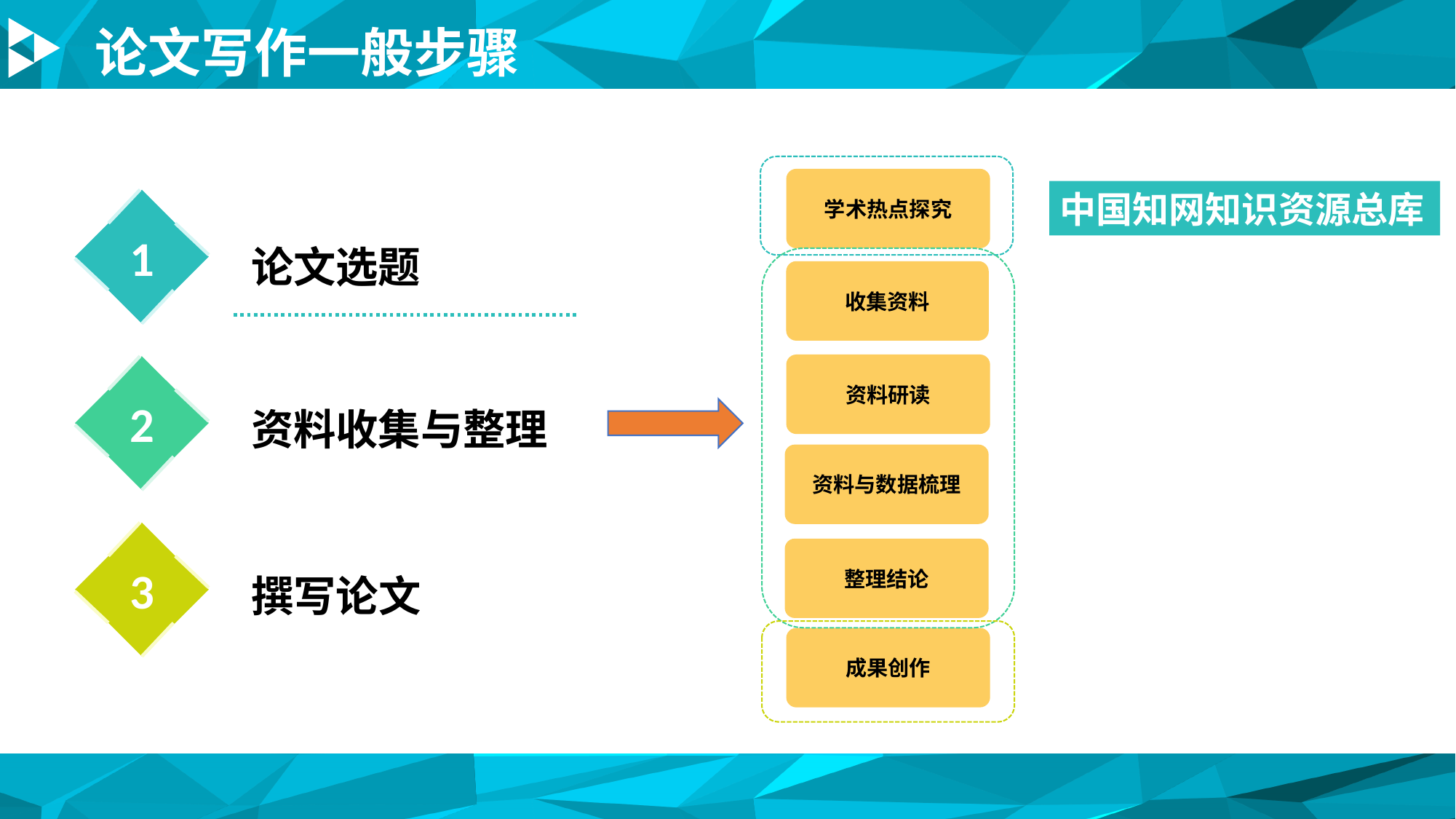

论文写作一般步骤

学术热点探究
收集资料
资料研读
资料与数据梳理
整理结论
成果创作
中国知网知识资源总库
1

论文选题

2
资料收集与整理

3
撰写论文